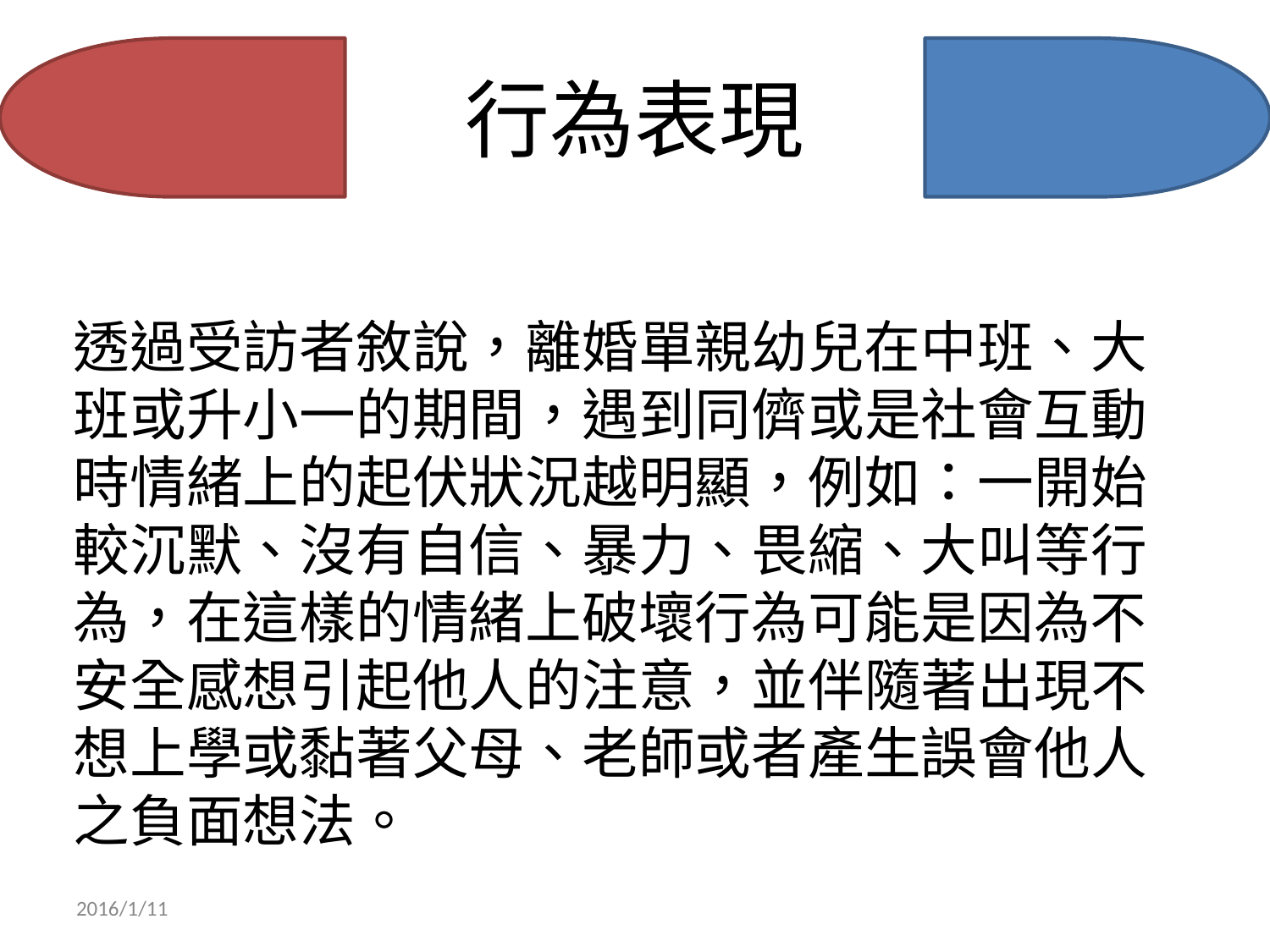

# 行為表現

透過受訪者敘說，離婚單親幼兒在中班、大班或升小一的期間，遇到同儕或是社會互動時情緒上的起伏狀況越明顯，例如：一開始較沉默、沒有自信、暴力、畏縮、大叫等行為，在這樣的情緒上破壞行為可能是因為不安全感想引起他人的注意，並伴隨著出現不想上學或黏著父母、老師或者產生誤會他人之負面想法。

2016/1/11